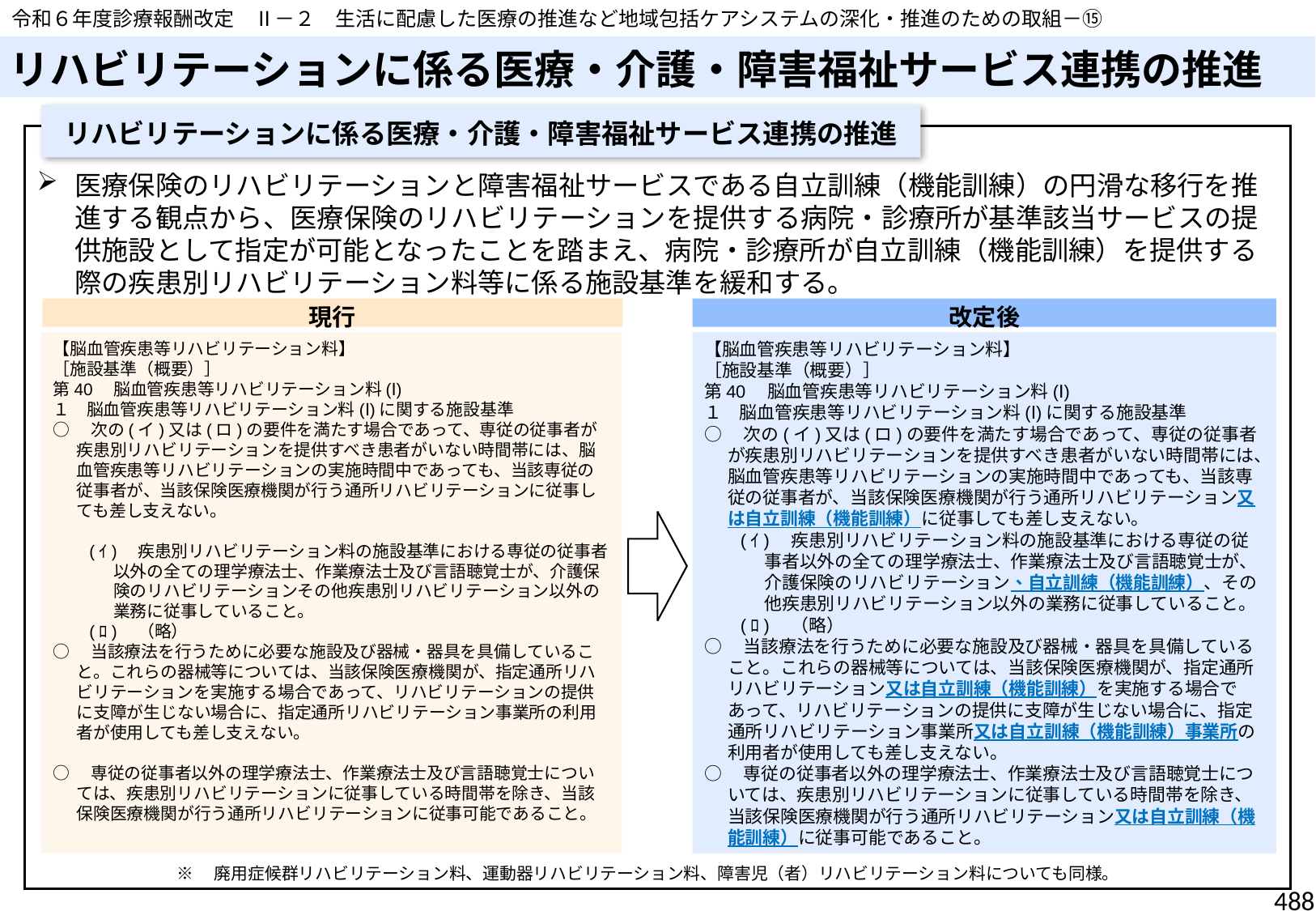

令和６年度診療報酬改定　Ⅱ－２　生活に配慮した医療の推進など地域包括ケアシステムの深化・推進のための取組－⑮
# リハビリテーションに係る医療・介護・障害福祉サービス連携の推進
リハビリテーションに係る医療・介護・障害福祉サービス連携の推進

医療保険のリハビリテーションと障害福祉サービスである自立訓練（機能訓練）の円滑な移行を推進する観点から、医療保険のリハビリテーションを提供する病院・診療所が基準該当サービスの提供施設として指定が可能となったことを踏まえ、病院・診療所が自立訓練（機能訓練）を提供する際の疾患別リハビリテーション料等に係る施設基準を緩和する。

現行
改定後
【脳血管疾患等リハビリテーション料】
［施設基準（概要）］
第40　脳血管疾患等リハビリテーション料(Ⅰ)
１　脳血管疾患等リハビリテーション料(Ⅰ)に関する施設基準
○　次の(イ)又は(ロ)の要件を満たす場合であって、専従の従事者が疾患別リハビリテーションを提供すべき患者がいない時間帯には、脳血管疾患等リハビリテーションの実施時間中であっても、当該専従の従事者が、当該保険医療機関が行う通所リハビリテーションに従事しても差し支えない。

(ｲ)　疾患別リハビリテーション料の施設基準における専従の従事者以外の全ての理学療法士、作業療法士及び言語聴覚士が、介護保険のリハビリテーションその他疾患別リハビリテーション以外の業務に従事していること。
(ﾛ)　（略）
○　当該療法を行うために必要な施設及び器械・器具を具備していること。これらの器械等については、当該保険医療機関が、指定通所リハビリテーションを実施する場合であって、リハビリテーションの提供に支障が生じない場合に、指定通所リハビリテーション事業所の利用者が使用しても差し支えない。

○　専従の従事者以外の理学療法士、作業療法士及び言語聴覚士については、疾患別リハビリテーションに従事している時間帯を除き、当該保険医療機関が行う通所リハビリテーションに従事可能であること。

【脳血管疾患等リハビリテーション料】
［施設基準（概要）］
第40　脳血管疾患等リハビリテーション料(Ⅰ)
１　脳血管疾患等リハビリテーション料(Ⅰ)に関する施設基準
○　次の(イ)又は(ロ)の要件を満たす場合であって、専従の従事者が疾患別リハビリテーションを提供すべき患者がいない時間帯には、脳血管疾患等リハビリテーションの実施時間中であっても、当該専従の従事者が、当該保険医療機関が行う通所リハビリテーション又は自立訓練（機能訓練）に従事しても差し支えない。
(ｲ)　疾患別リハビリテーション料の施設基準における専従の従事者以外の全ての理学療法士、作業療法士及び言語聴覚士が、介護保険のリハビリテーション、自立訓練（機能訓練）、その他疾患別リハビリテーション以外の業務に従事していること。
(ﾛ)　（略）
○　当該療法を行うために必要な施設及び器械・器具を具備していること。これらの器械等については、当該保険医療機関が、指定通所リハビリテーション又は自立訓練（機能訓練）を実施する場合であって、リハビリテーションの提供に支障が生じない場合に、指定通所リハビリテーション事業所又は自立訓練（機能訓練）事業所の利用者が使用しても差し支えない。
○　専従の従事者以外の理学療法士、作業療法士及び言語聴覚士については、疾患別リハビリテーションに従事している時間帯を除き、当該保険医療機関が行う通所リハビリテーション又は自立訓練（機能訓練）に従事可能であること。

※　廃用症候群リハビリテーション料、運動器リハビリテーション料、障害児（者）リハビリテーション料についても同様。
488